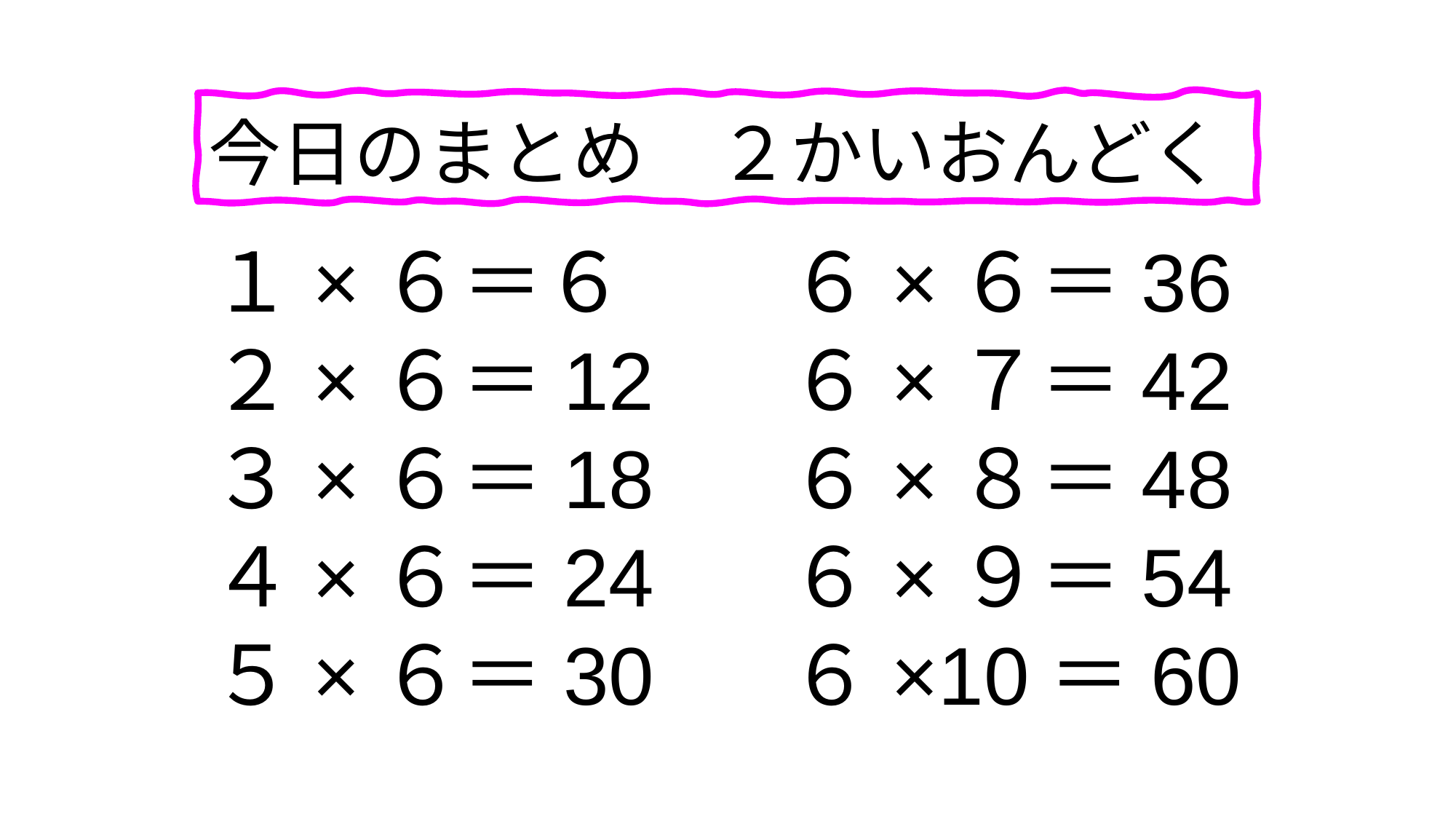

今日のまとめ　２かいおんどく
１×６＝６
２×６＝12
３×６＝18
４×６＝24
５×６＝30
６×６＝36
６×７＝42
６×８＝48
６×９＝54
６×10＝60